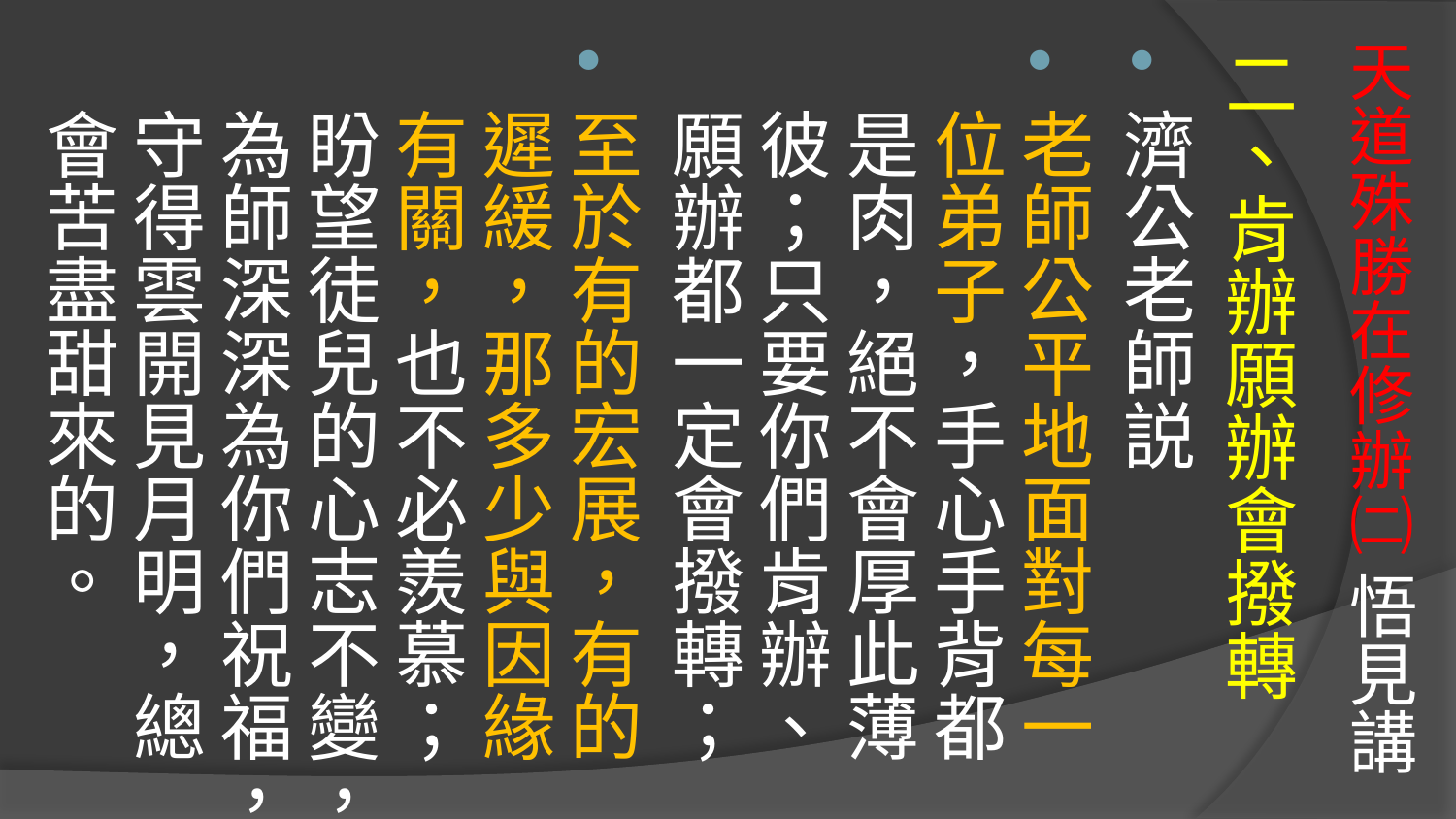

# 天道殊勝在修辦㈡ 悟見講
二、肯辦願辦會撥轉
濟公老師説
老師公平地面對每一位弟子，手心手背都是肉，絕不會厚此薄彼；只要你們肯辦、願辦都一定會撥轉；
至於有的宏展，有的遲緩，那多少與因緣有關，也不必羨慕；盼望徒兒的心志不變，為師深深為你們祝福，守得雲開見月明，總會苦盡甜來的。